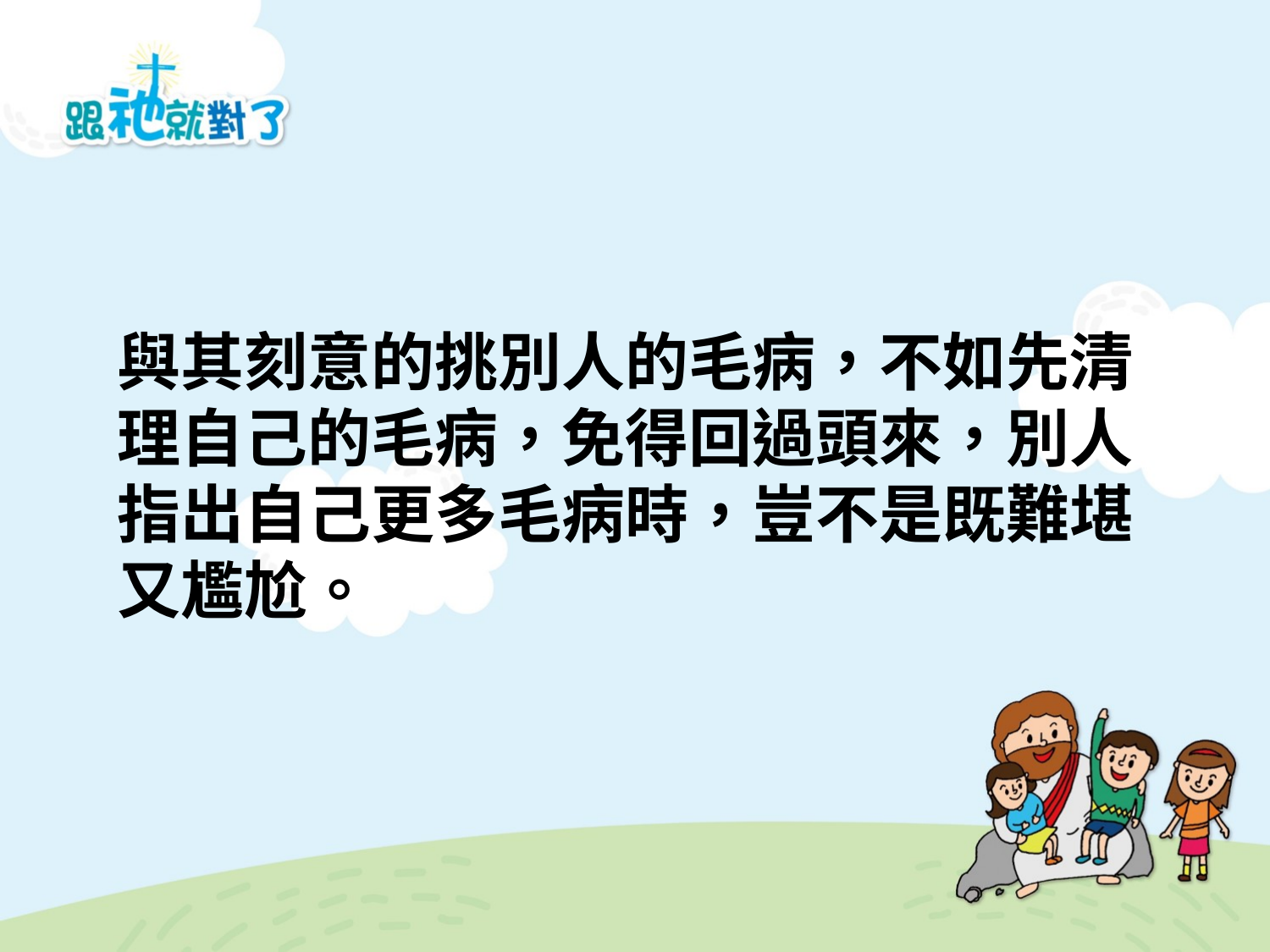

與其刻意的挑別人的毛病，不如先清理自己的毛病，免得回過頭來，別人指出自己更多毛病時，豈不是既難堪又尷尬。